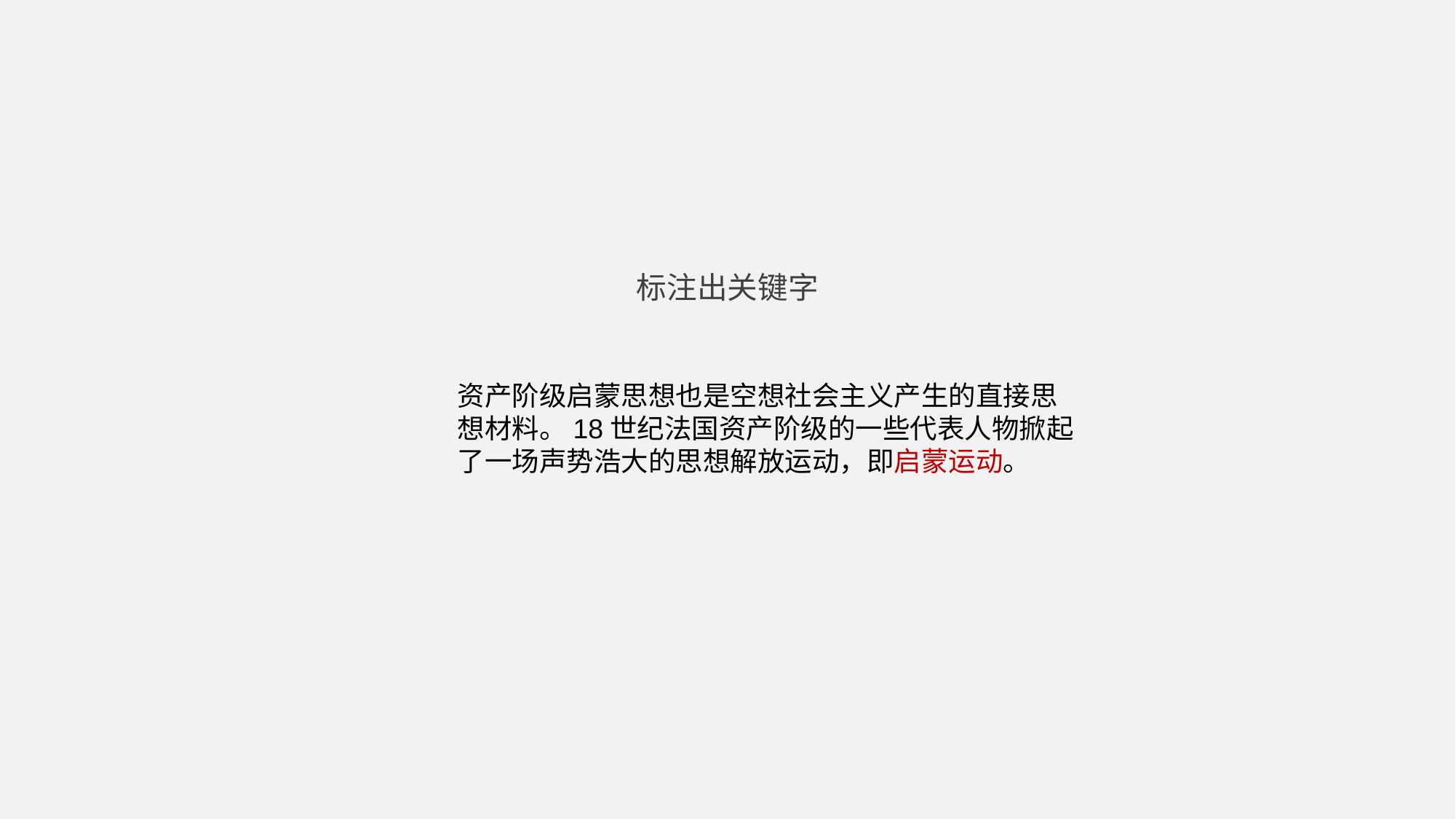

标注出关键字
资产阶级启蒙思想也是空想社会主义产生的直接思想材料。18世纪法国资产阶级的一些代表人物掀起了一场声势浩大的思想解放运动，即启蒙运动。